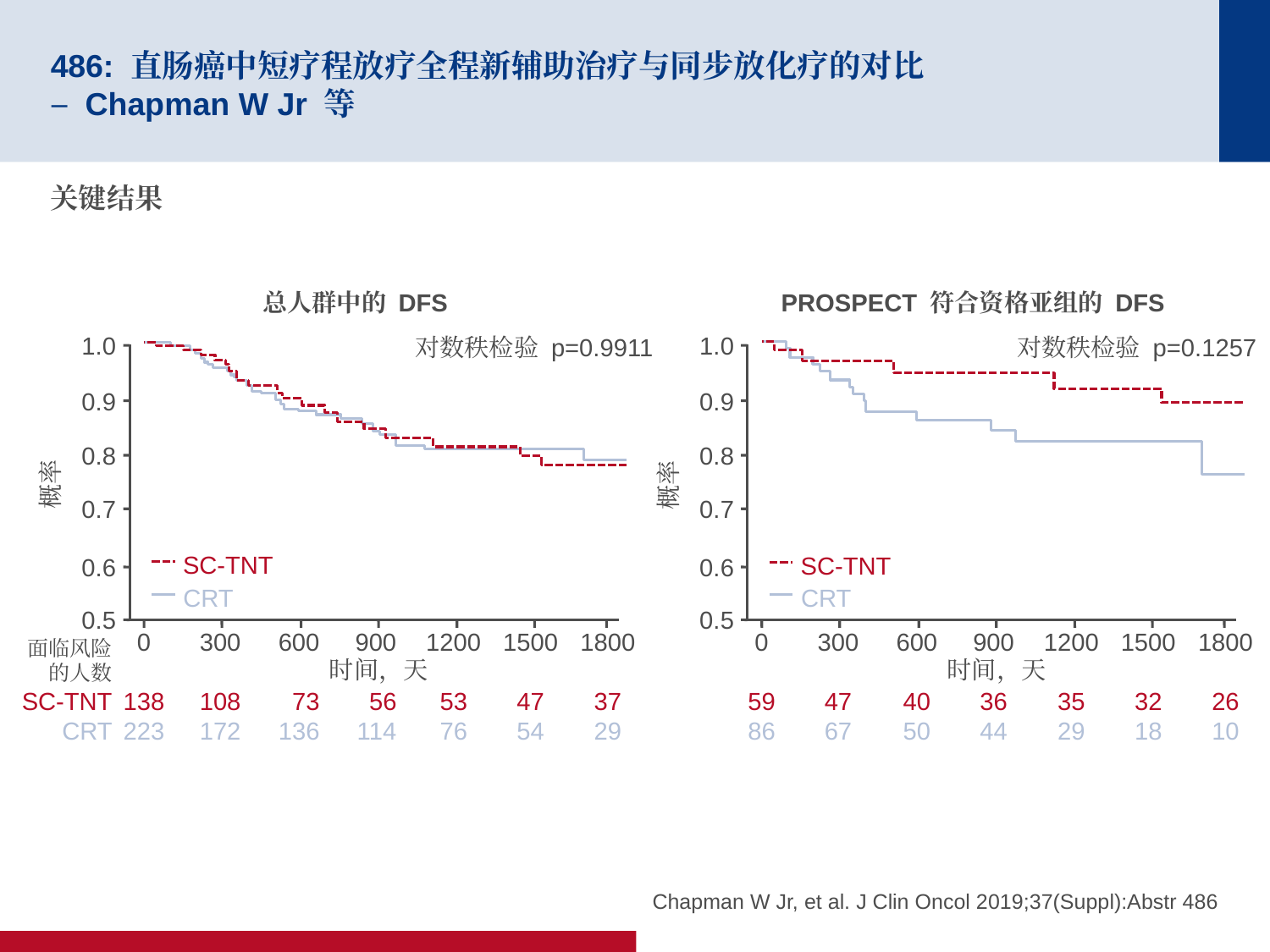

# 486: 直肠癌中短疗程放疗全程新辅助治疗与同步放化疗的对比 – Chapman W Jr 等
关键结果

总人群中的 DFS
1.0

0.9

0.8
概率

0.7

0.6

0.5

时间，天
对数秩检验 p=0.9911
SC-TNT
CRT

1800

37
29
0

138
223
300

108
172
600

73
136
900

56
114
1200

53
76
1500

47
54
面临风险
的人数
SC-TNT
CRT
PROSPECT 符合资格亚组的 DFS
1.0

0.9

0.8
概率

0.7

0.6

0.5

时间，天
对数秩检验 p=0.1257
SC-TNT
CRT
1800

26
10
0

59
86
300

47
67
600

40
50
900

36
44
1200

35
29
1500

32
18

Chapman W Jr, et al. J Clin Oncol 2019;37(Suppl):Abstr 486